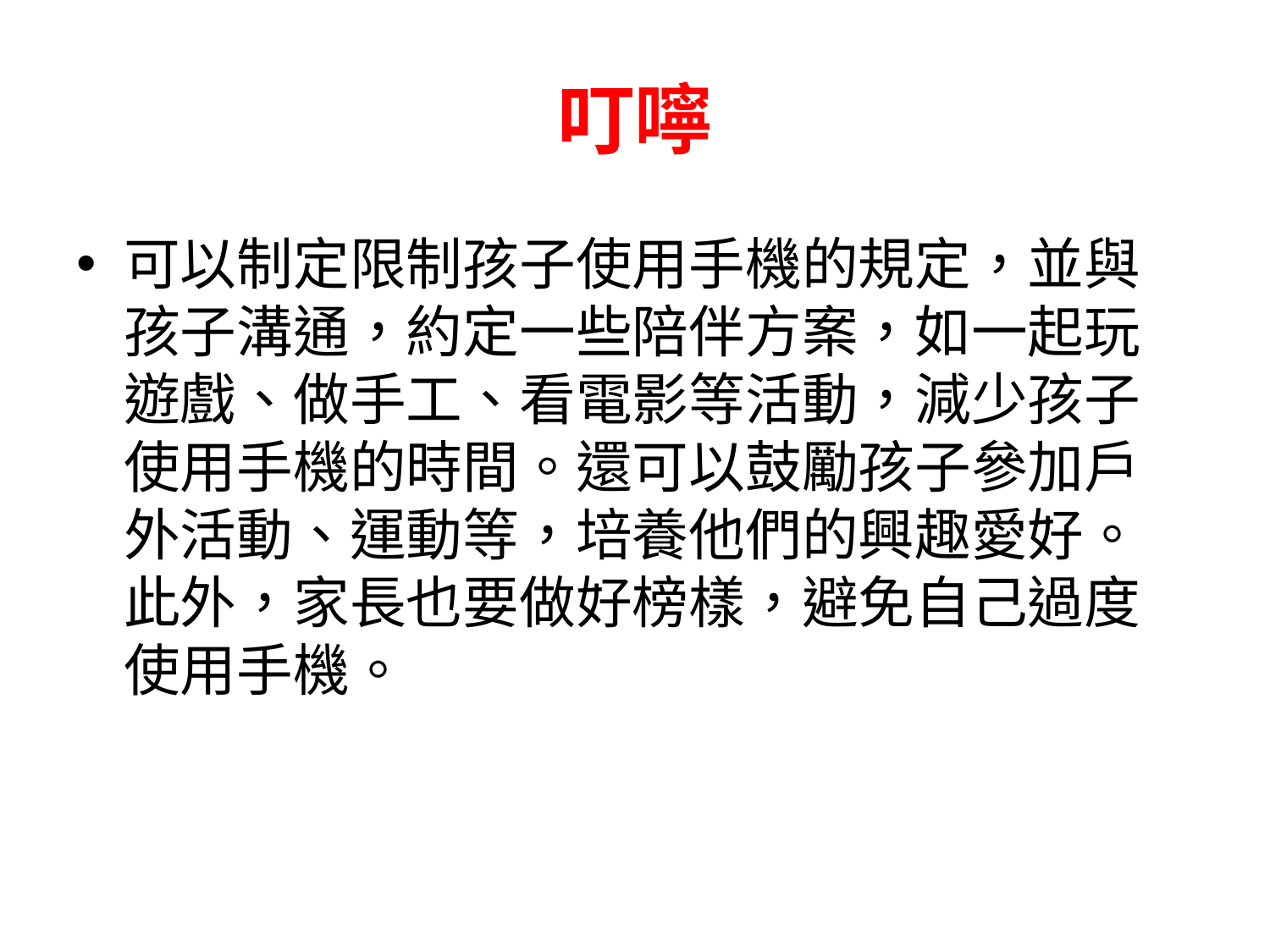

# 叮嚀
可以制定限制孩子使用手機的規定，並與孩子溝通，約定一些陪伴方案，如一起玩遊戲、做手工、看電影等活動，減少孩子使用手機的時間。還可以鼓勵孩子參加戶外活動、運動等，培養他們的興趣愛好。此外，家長也要做好榜樣，避免自己過度使用手機。